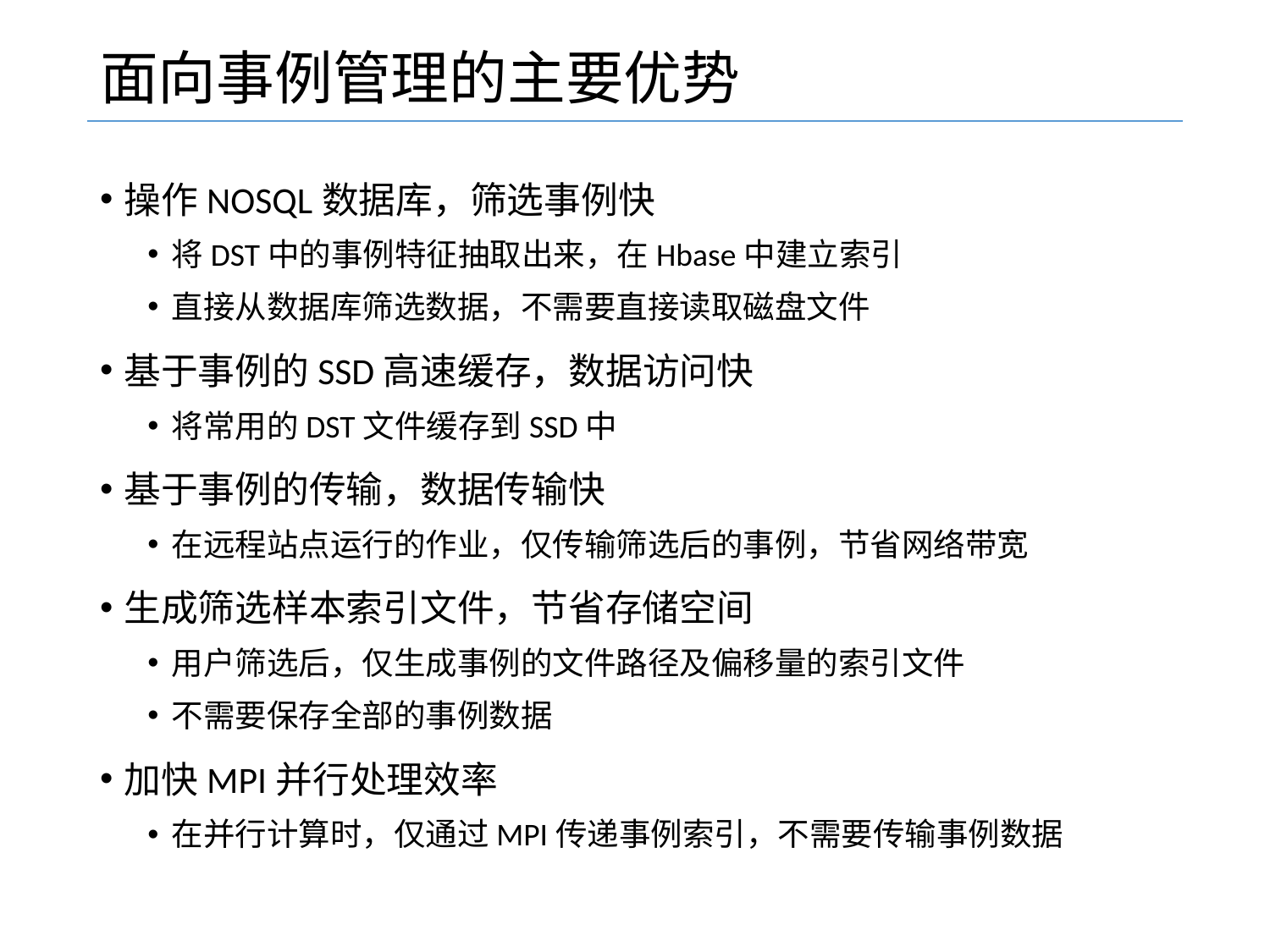

# 面向事例管理的主要优势
操作NOSQL数据库，筛选事例快
将DST中的事例特征抽取出来，在Hbase中建立索引
直接从数据库筛选数据，不需要直接读取磁盘文件
基于事例的SSD高速缓存，数据访问快
将常用的DST文件缓存到SSD中
基于事例的传输，数据传输快
在远程站点运行的作业，仅传输筛选后的事例，节省网络带宽
生成筛选样本索引文件，节省存储空间
用户筛选后，仅生成事例的文件路径及偏移量的索引文件
不需要保存全部的事例数据
加快MPI并行处理效率
在并行计算时，仅通过MPI传递事例索引，不需要传输事例数据